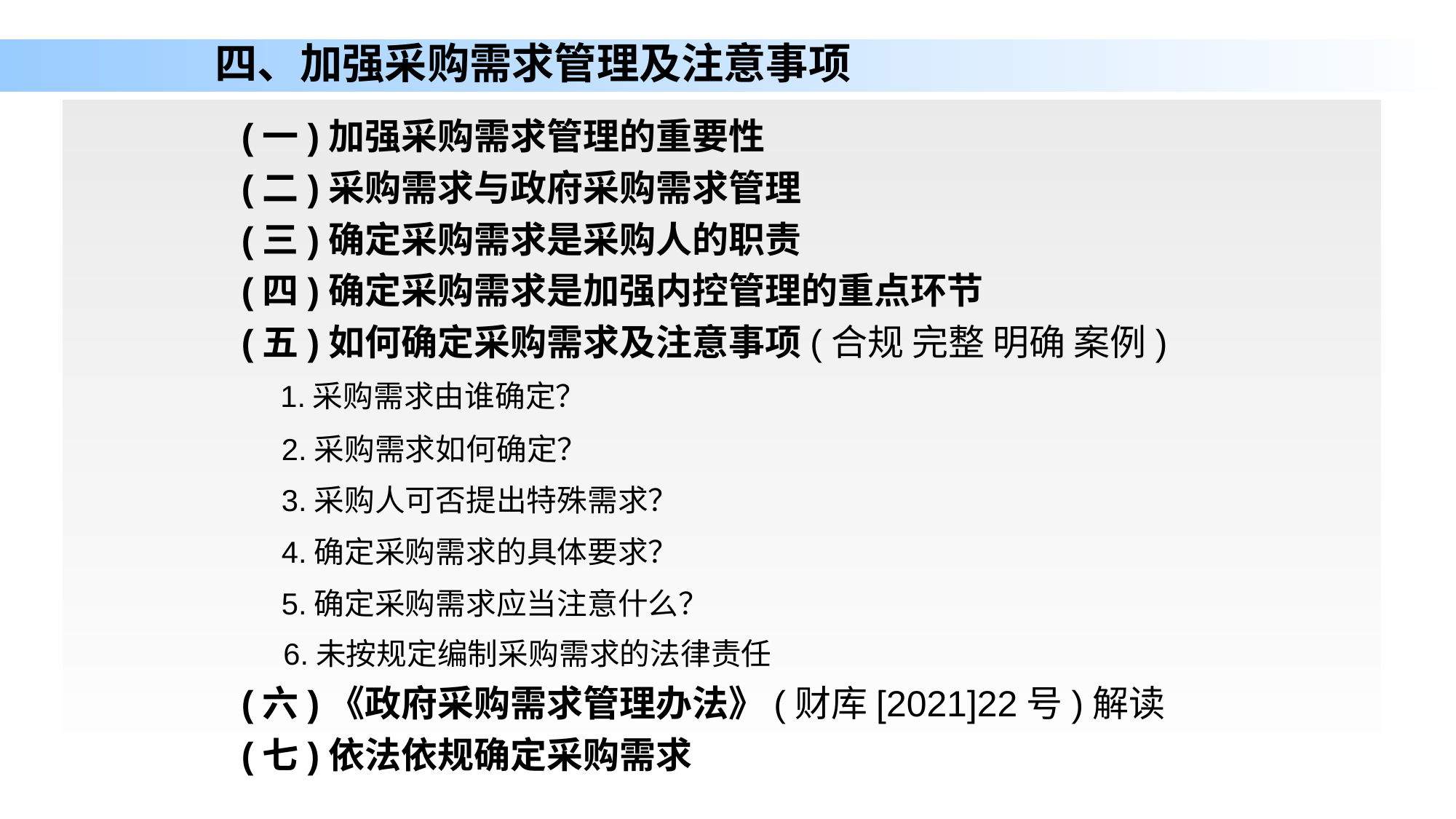

# 四、加强采购需求管理及注意事项
 (一)加强采购需求管理的重要性
 (二)采购需求与政府采购需求管理
 (三)确定采购需求是采购人的职责
 (四)确定采购需求是加强内控管理的重点环节
 (五)如何确定采购需求及注意事项(合规 完整 明确 案例)
     1.采购需求由谁确定？
      2.采购需求如何确定？
      3.采购人可否提出特殊需求？
      4.确定采购需求的具体要求？
      5.确定采购需求应当注意什么？
      6.未按规定编制采购需求的法律责任
 (六)《政府采购需求管理办法》(财库[2021]22号)解读
 (七)依法依规确定采购需求